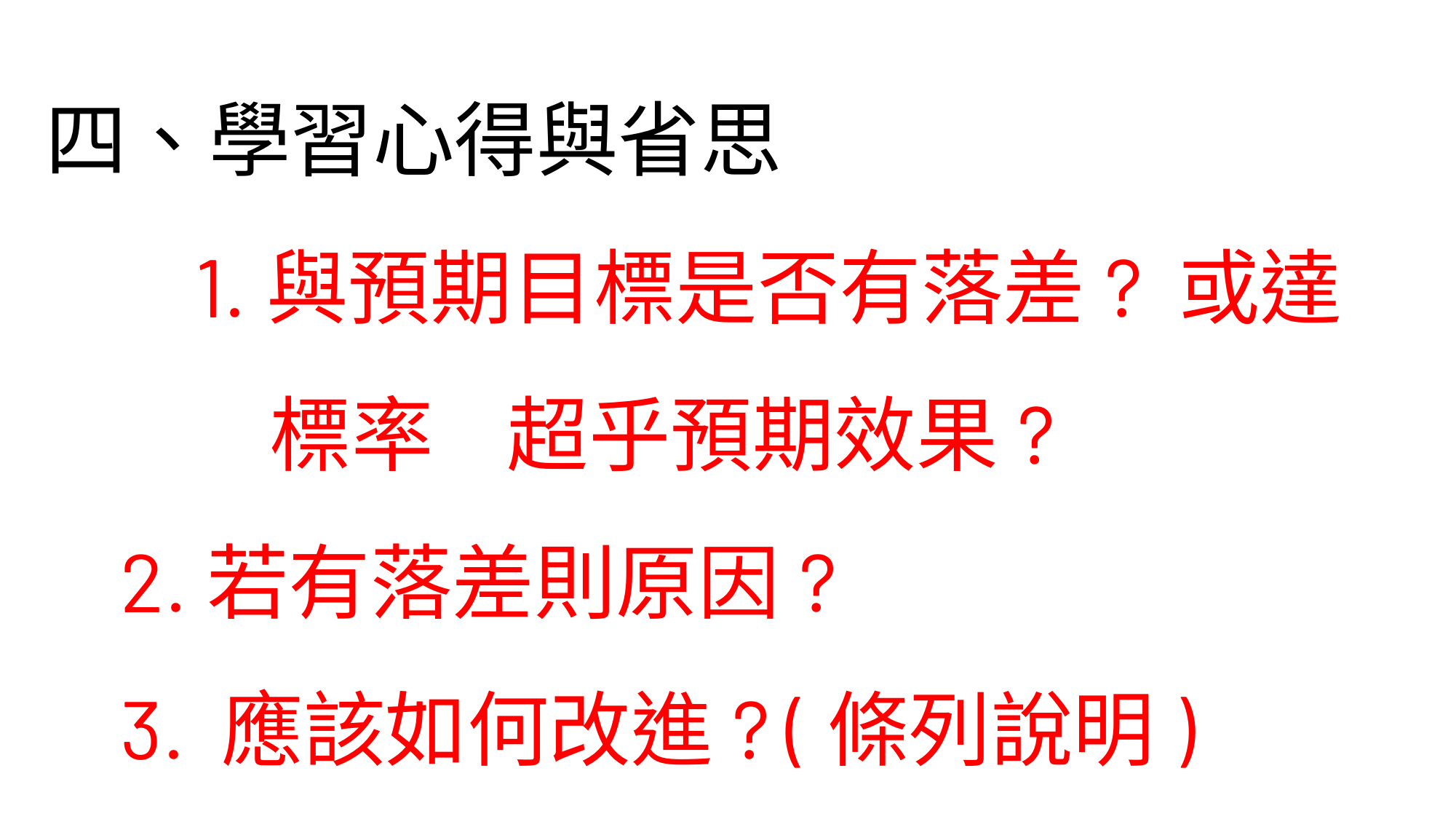

四、學習心得與省思
1.與預期目標是否有落差? 或達 標率    超乎預期效果?
2.若有落差則原因?
3. 應該如何改進? (條列說明)